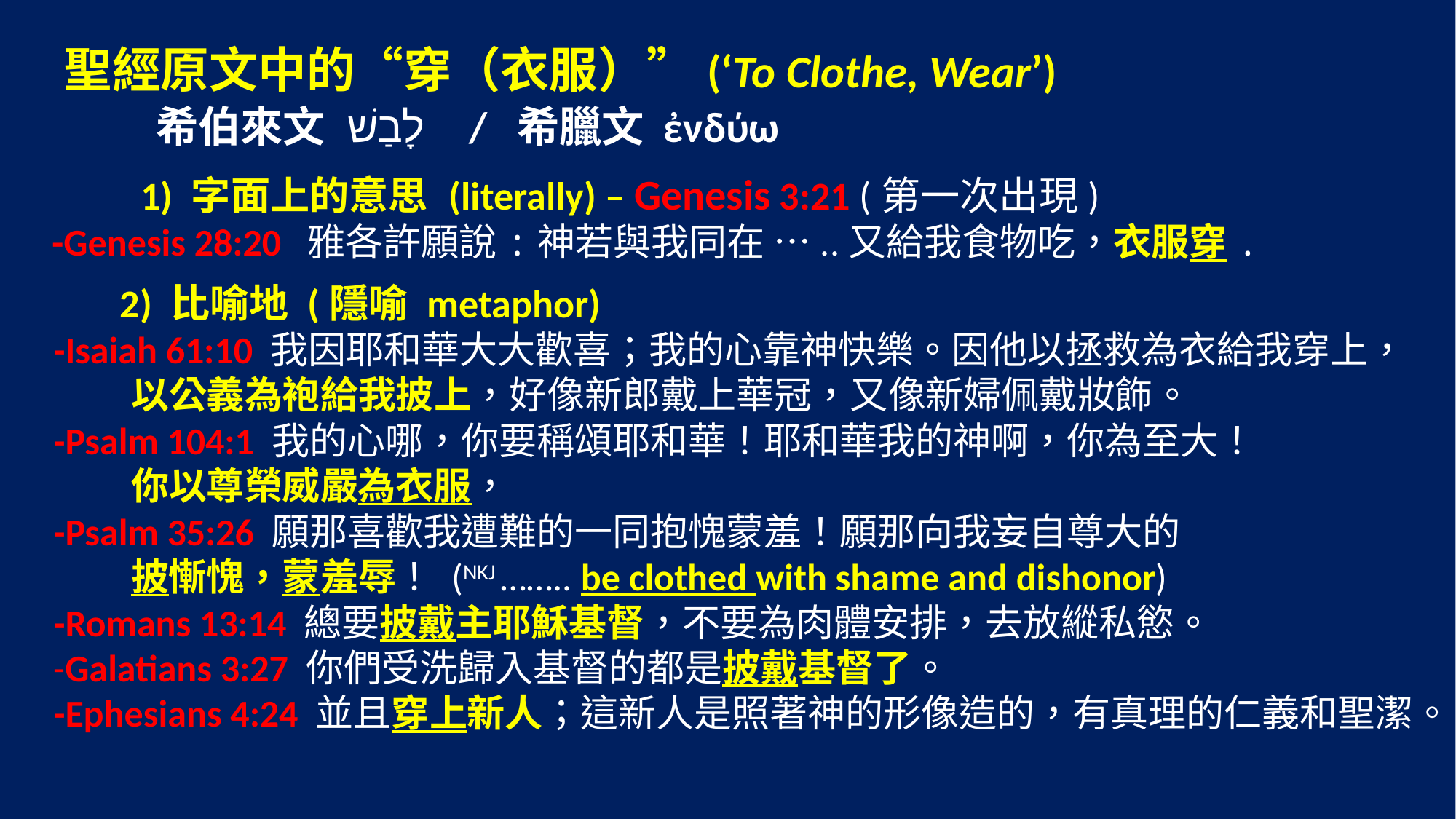

聖經原文中的“穿（衣服）”(‘To Clothe, Wear’)
              希伯來文 לָבַשׁ    /  希臘文 ἐνδύω

1) 字面上的意思 (literally) – Genesis 3:21 (第一次出現)
     -Genesis 28:20  雅各許願說:神若與我同在 …..又給我食物吃，衣服穿.

	2) 比喻地 (隱喻 metaphor)
     -Isaiah 61:10 我因耶和華大大歡喜；我的心靠神快樂。因他以拯救為衣給我穿上，
             以公義為袍給我披上，好像新郎戴上華冠，又像新婦佩戴妝飾。
     -Psalm 104:1 我的心哪，你要稱頌耶和華！耶和華我的神啊，你為至大！
             你以尊榮威嚴為衣服，
     -Psalm 35:26 願那喜歡我遭難的一同抱愧蒙羞！願那向我妄自尊大的
             披慚愧，蒙羞辱！ (NKJ …….. be clothed with shame and dishonor)
     -Romans 13:14 總要披戴主耶穌基督，不要為肉體安排，去放縱私慾。
     -Galatians 3:27 你們受洗歸入基督的都是披戴基督了。
     -Ephesians 4:24 並且穿上新人；這新人是照著神的形像造的，有真理的仁義和聖潔。